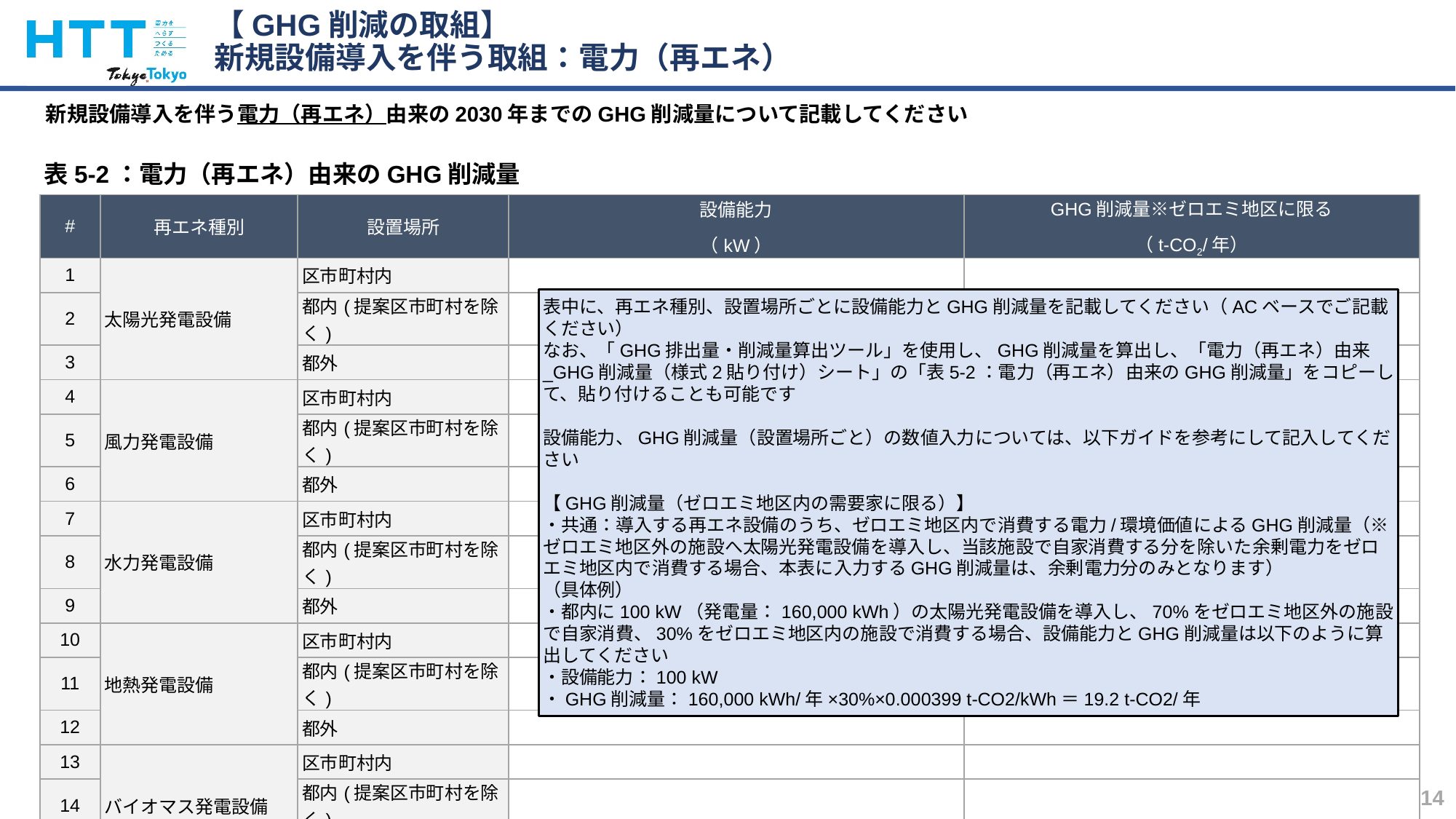

# 【GHG削減の取組】 新規設備導入を伴う取組：電力（再エネ）
新規設備導入を伴う電力（再エネ）由来の2030年までのGHG削減量について記載してください
表5-2：電力（再エネ）由来のGHG削減量
| # | 再エネ種別 | 設置場所 | 設備能力 （kW） | GHG削減量※ゼロエミ地区に限る （t-CO2/年） |
| --- | --- | --- | --- | --- |
| 1 | 太陽光発電設備 | 区市町村内 |  |  |
| 2 |  | 都内(提案区市町村を除く) |  |  |
| 3 |  | 都外 |  |  |
| 4 | 風力発電設備 | 区市町村内 |  |  |
| 5 |  | 都内(提案区市町村を除く) |  |  |
| 6 |  | 都外 |  |  |
| 7 | 水力発電設備 | 区市町村内 |  |  |
| 8 |  | 都内(提案区市町村を除く) |  |  |
| 9 |  | 都外 |  |  |
| 10 | 地熱発電設備 | 区市町村内 |  |  |
| 11 |  | 都内(提案区市町村を除く) |  |  |
| 12 |  | 都外 |  |  |
| 13 | バイオマス発電設備 | 区市町村内 |  |  |
| 14 |  | 都内(提案区市町村を除く) |  |  |
| 15 |  | 都外 |  |  |
表中に、再エネ種別、設置場所ごとに設備能力とGHG削減量を記載してください（ACベースでご記載ください）
なお、「GHG排出量・削減量算出ツール」を使用し、GHG削減量を算出し、「電力（再エネ）由来_GHG削減量（様式2貼り付け）シート」の「表5-2：電力（再エネ）由来のGHG削減量」をコピーして、貼り付けることも可能です
設備能力、GHG削減量（設置場所ごと）の数値入力については、以下ガイドを参考にして記入してください

【GHG削減量（ゼロエミ地区内の需要家に限る）】
・共通：導入する再エネ設備のうち、ゼロエミ地区内で消費する電力/環境価値によるGHG削減量（※ゼロエミ地区外の施設へ太陽光発電設備を導入し、当該施設で自家消費する分を除いた余剰電力をゼロエミ地区内で消費する場合、本表に入力するGHG削減量は、余剰電力分のみとなります）
（具体例）
・都内に100 kW（発電量：160,000 kWh）の太陽光発電設備を導入し、70%をゼロエミ地区外の施設で自家消費、30%をゼロエミ地区内の施設で消費する場合、設備能力とGHG削減量は以下のように算出してください
・設備能力：100 kW
・GHG削減量：160,000 kWh/年×30%×0.000399 t-CO2/kWh＝19.2 t-CO2/年
14